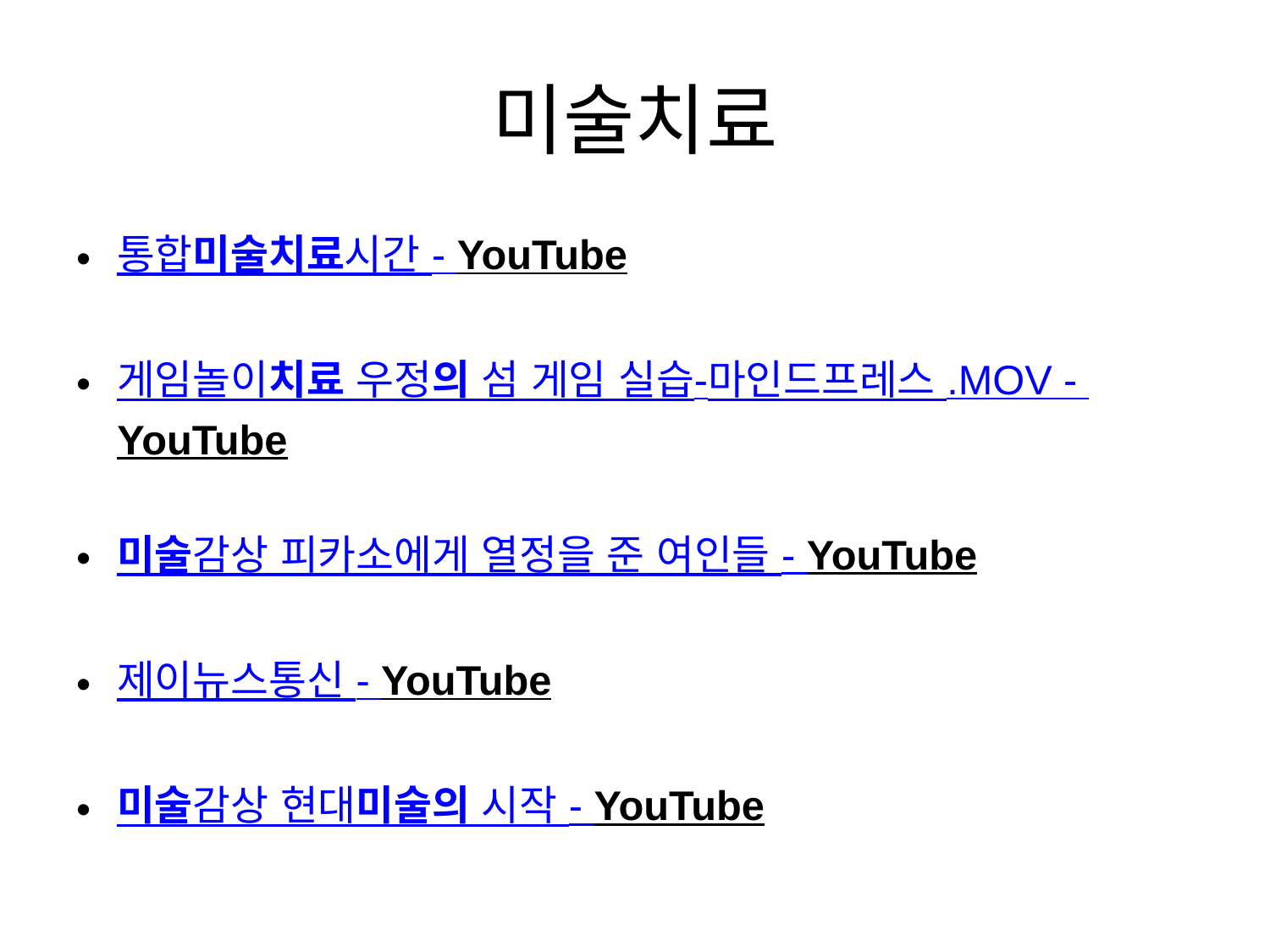

# 미술치료
통합미술치료시간 - YouTube

게임놀이치료 우정의 섬 게임 실습-마인드프레스 .MOV - YouTube

미술감상 피카소에게 열정을 준 여인들 - YouTube

제이뉴스통신 - YouTube

미술감상 현대미술의 시작 - YouTube